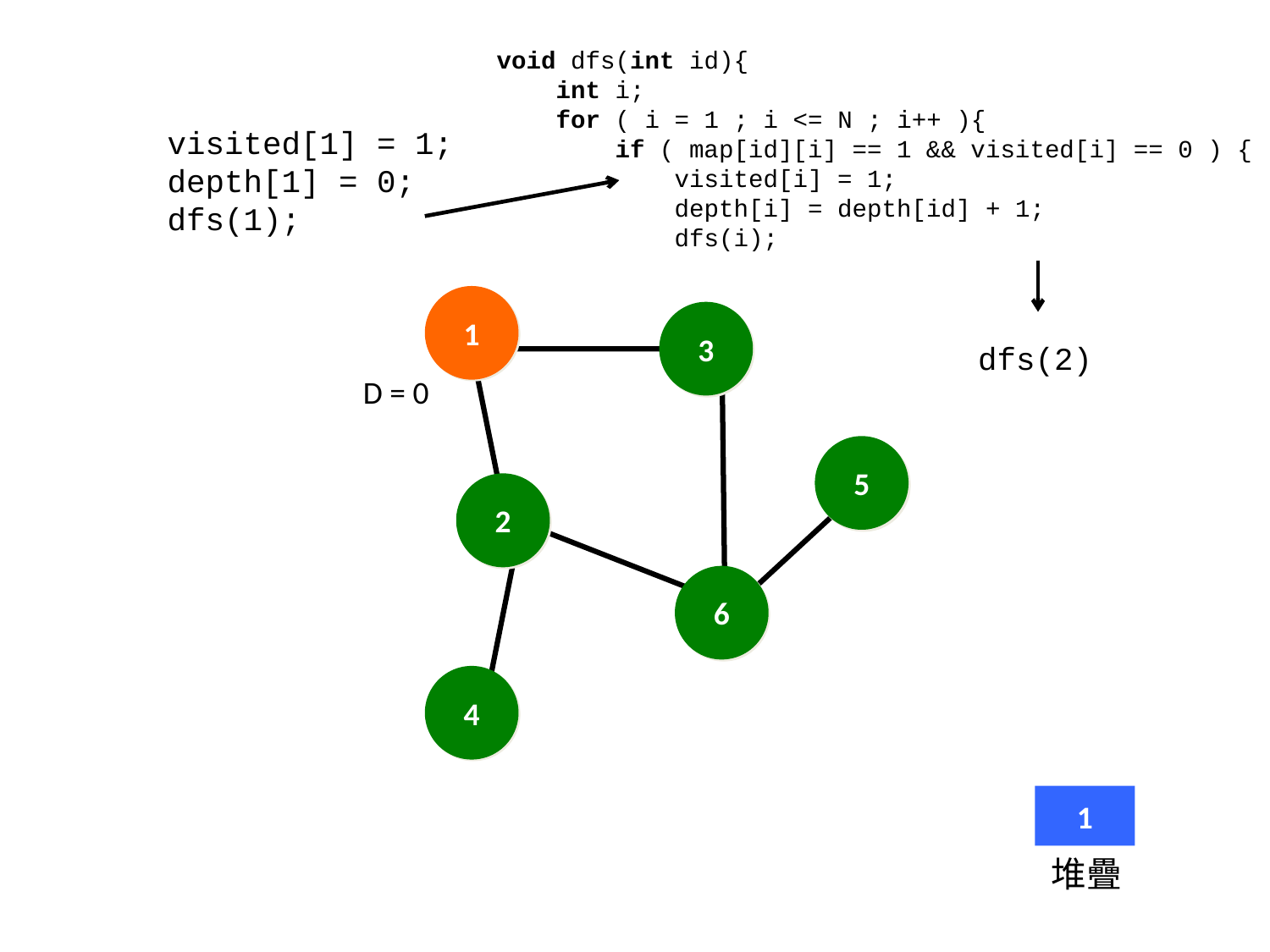

void dfs(int id){
    int i;
    for ( i = 1 ; i <= N ; i++ ){
        if ( map[id][i] == 1 && visited[i] == 0 ) {
            visited[i] = 1;
            depth[i] = depth[id] + 1;
            dfs(i);
    visited[1] = 1;
    depth[1] = 0;
    dfs(1);
1
3

5
2

6
4
dfs(2)
D = 0
1
堆疊